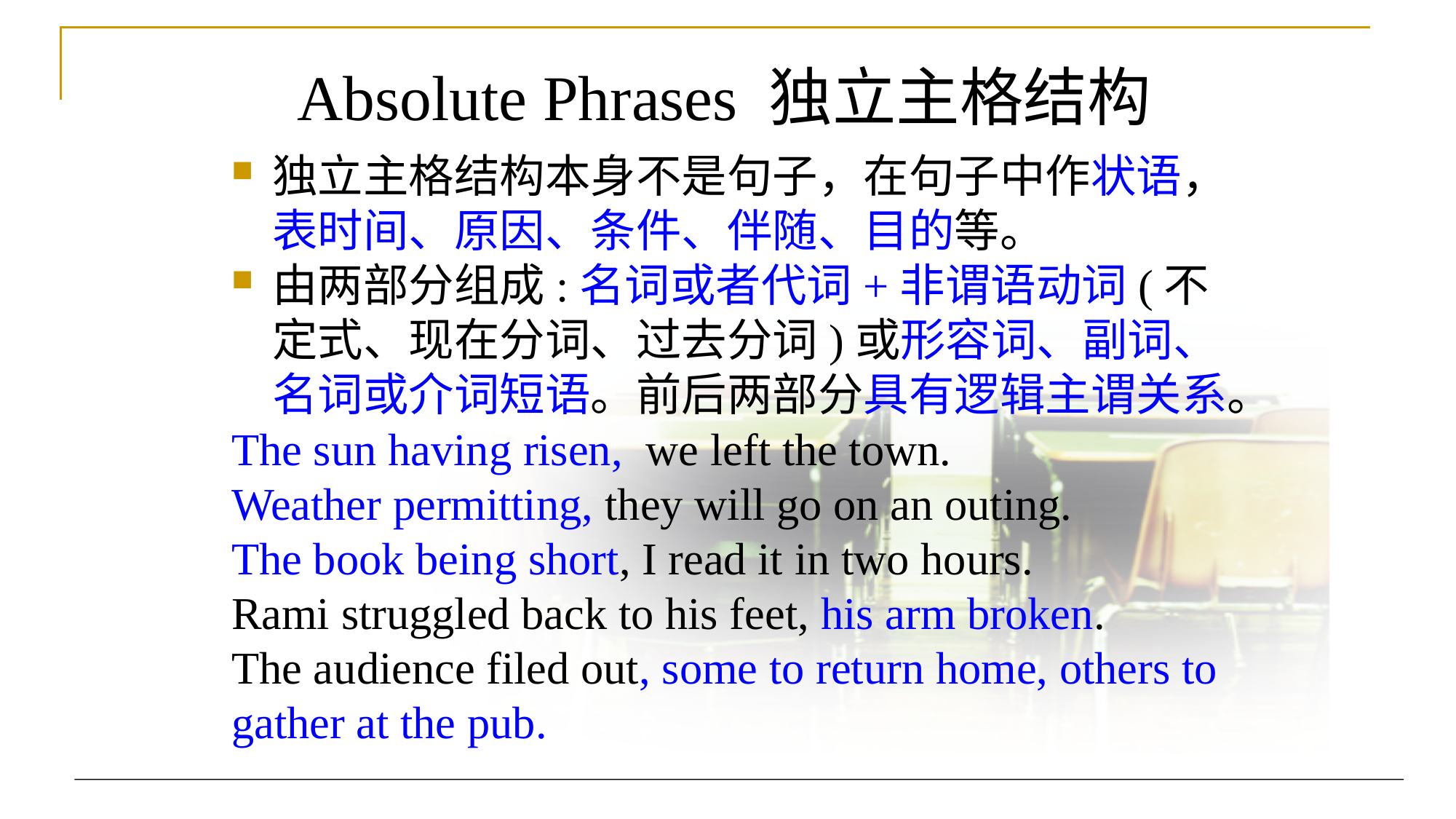

Absolute Phrases 独立主格结构
独立主格结构本身不是句子，在句子中作状语，表时间、原因、条件、伴随、目的等。
由两部分组成:名词或者代词+非谓语动词(不定式、现在分词、过去分词)或形容词、副词、名词或介词短语。前后两部分具有逻辑主谓关系。
The sun having risen,  we left the town.
Weather permitting, they will go on an outing.
The book being short, I read it in two hours.
Rami struggled back to his feet, his arm broken.
The audience filed out, some to return home, others to gather at the pub.